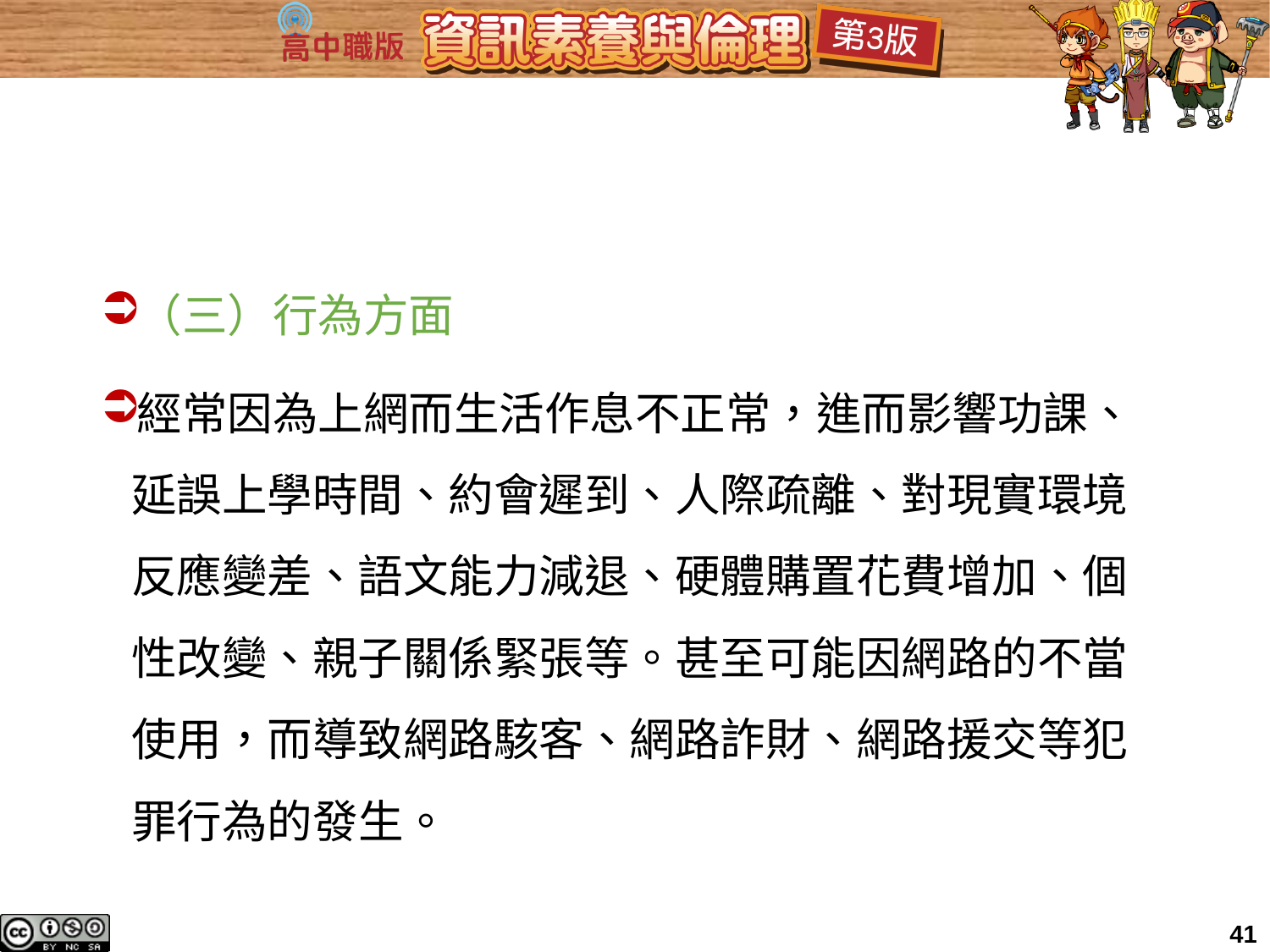

#
（三）行為方面
經常因為上網而生活作息不正常，進而影響功課、延誤上學時間、約會遲到、人際疏離、對現實環境反應變差、語文能力減退、硬體購置花費增加、個性改變、親子關係緊張等。甚至可能因網路的不當使用，而導致網路駭客、網路詐財、網路援交等犯罪行為的發生。
41